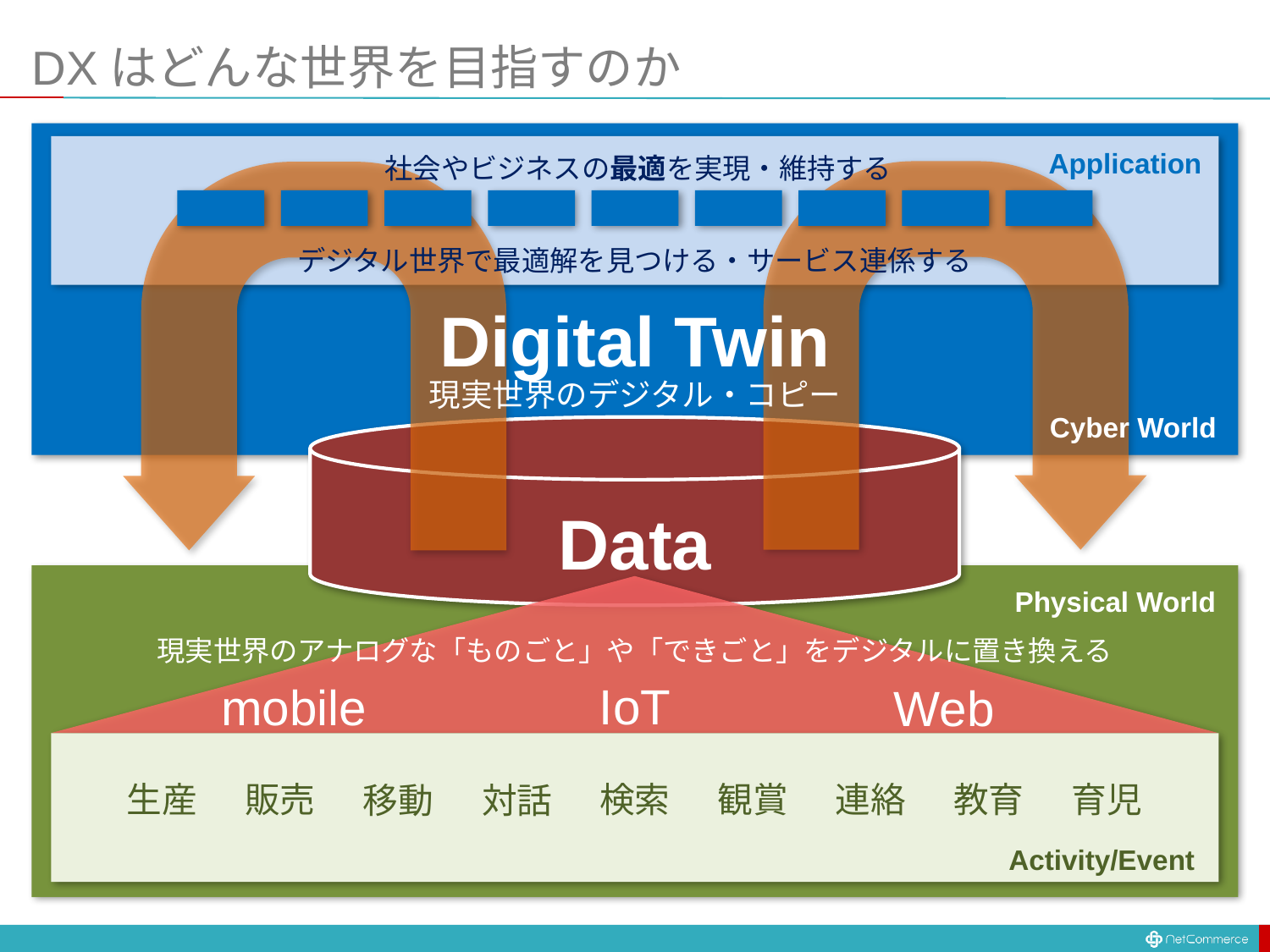

# DXはどんな世界を目指すのか

Application
社会やビジネスの最適を実現・維持する

デジタル世界で最適解を見つける・サービス連係する
Digital Twin
現実世界のデジタル・コピー
Cyber World

Data

Physical World
現実世界のアナログな「ものごと」や「できごと」をデジタルに置き換える
IoT
mobile
Web

生産
販売
検索
観賞
連絡
教育
育児
移動
対話
Activity/Event